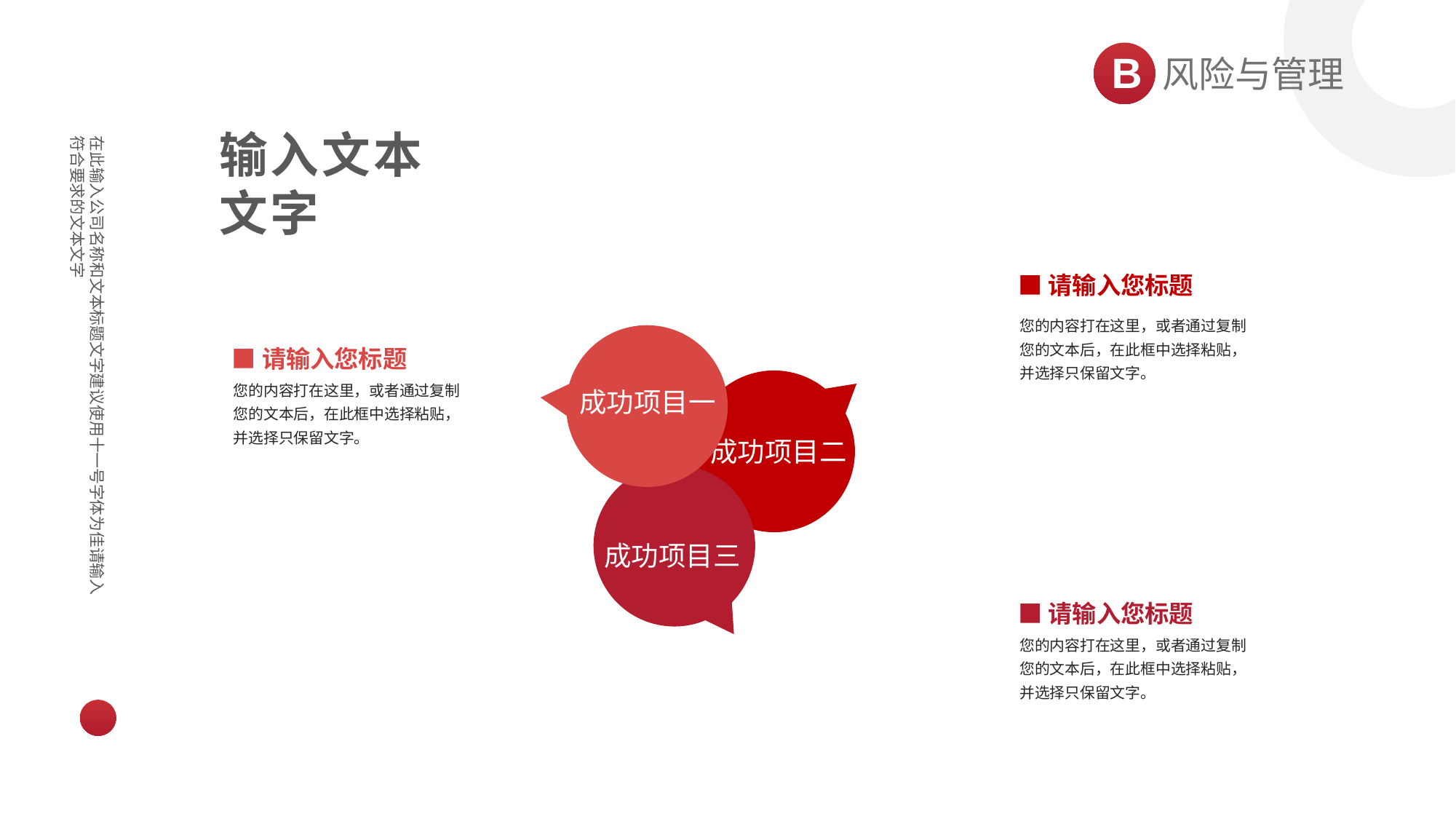

B

风险与管理
输入文本
文字
■请输入您标题
您的内容打在这里，或者通过复制您的文本后，在此框中选择粘贴，并选择只保留文字。

■请输入您标题

您的内容打在这里，或者通过复制您的文本后，在此框中选择粘贴，并选择只保留文字。
成功项目一
成功项目二

成功项目三
■请输入您标题
您的内容打在这里，或者通过复制您的文本后，在此框中选择粘贴，并选择只保留文字。
在此输入公司名称和文本标题文字建议使用十一号字体为佳请输入符合要求的文本文字